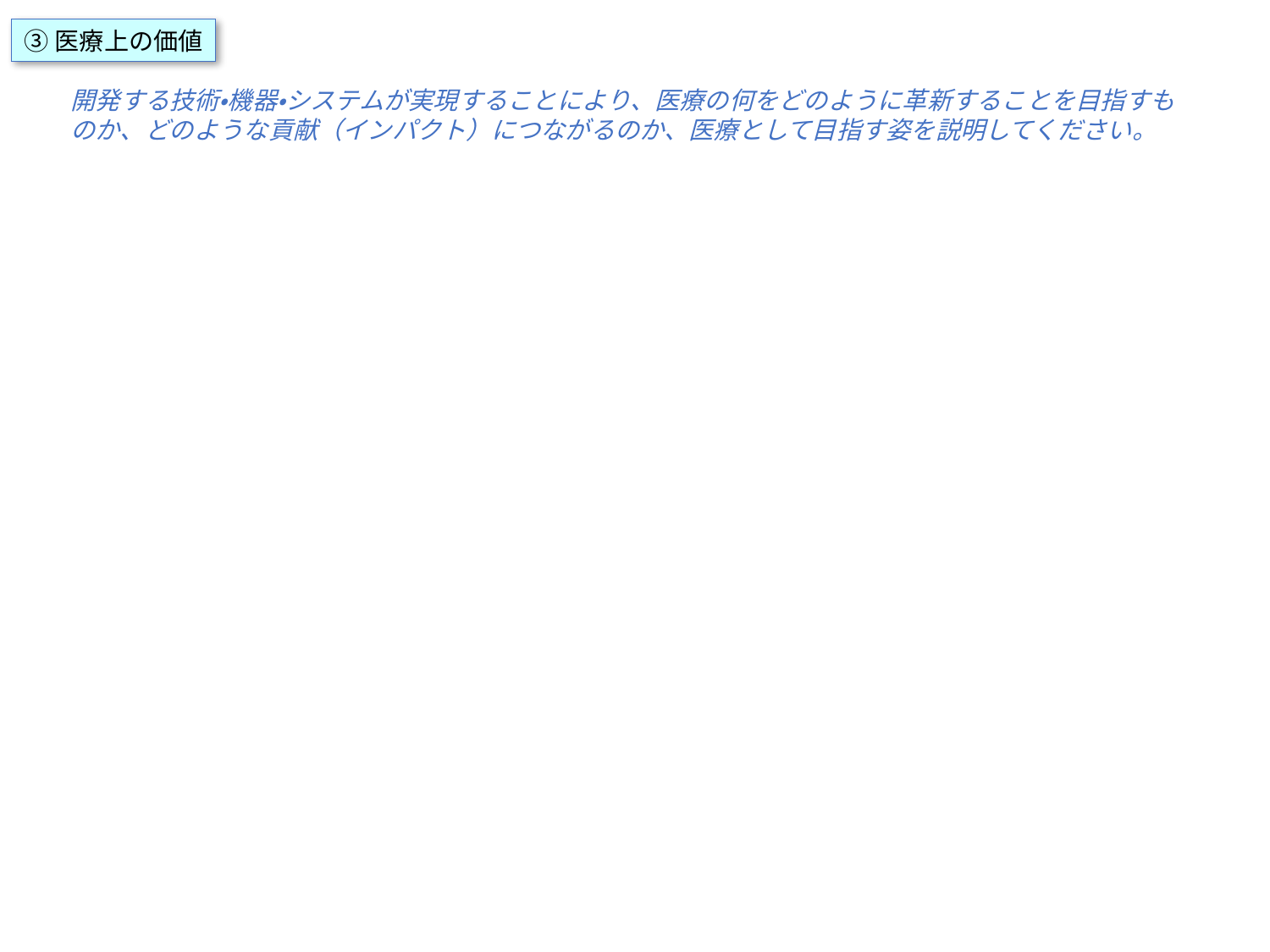

③医療上の価値
開発する技術・機器・システムが実現することにより、医療の何をどのように革新することを目指すものか、どのような貢献（インパクト）につながるのか、医療として目指す姿を説明してください。